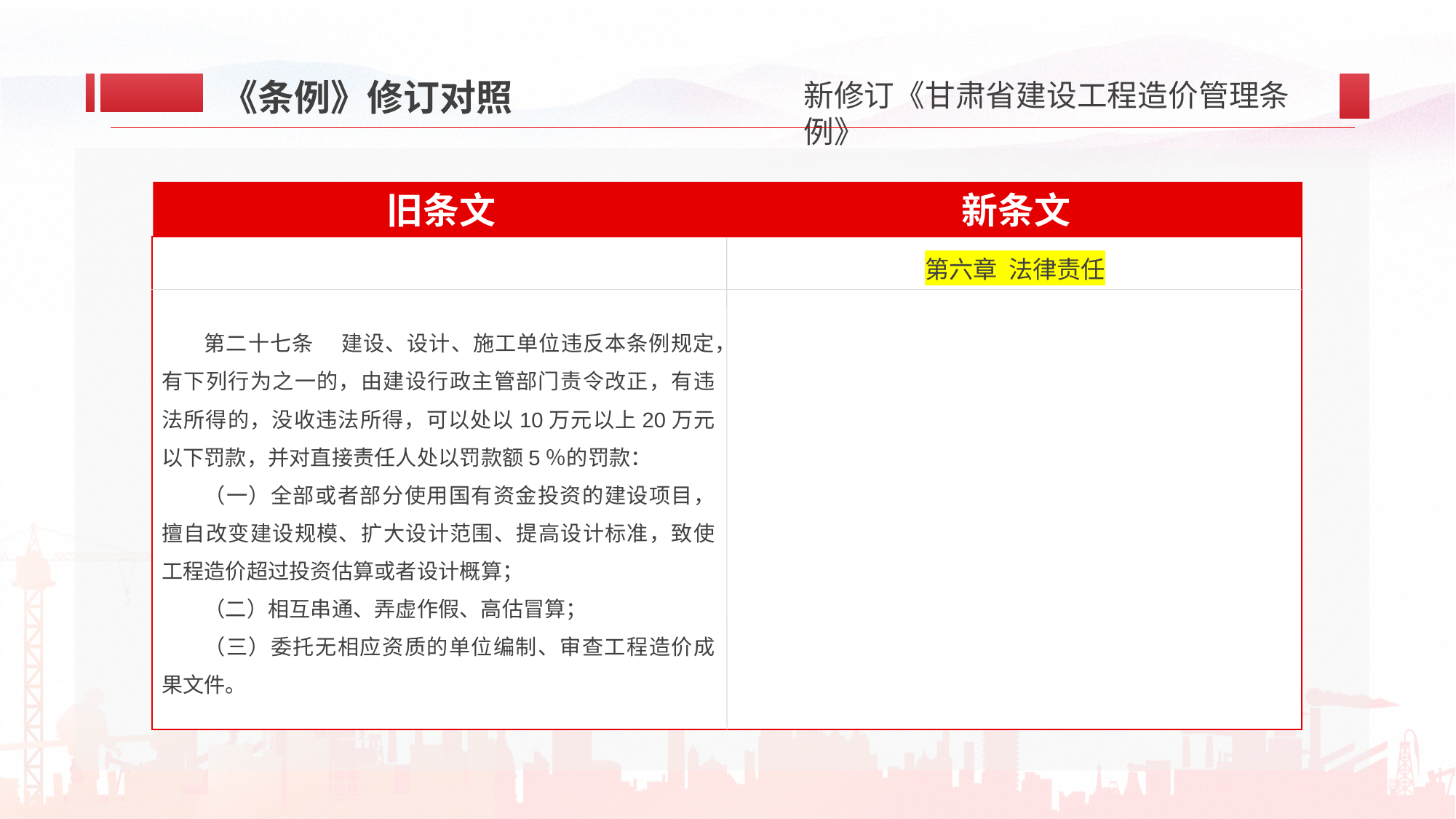

《条例》修订对照
新条文
旧条文

第六章  法律责任
第二十七条     建设、设计、施工单位违反本条例规定，有下列行为之一的，由建设行政主管部门责令改正，有违法所得的，没收违法所得，可以处以10万元以上20万元以下罚款，并对直接责任人处以罚款额5％的罚款：
（一）全部或者部分使用国有资金投资的建设项目，擅自改变建设规模、扩大设计范围、提高设计标准，致使工程造价超过投资估算或者设计概算；
（二）相互串通、弄虚作假、高估冒算；
（三）委托无相应资质的单位编制、审查工程造价成果文件。